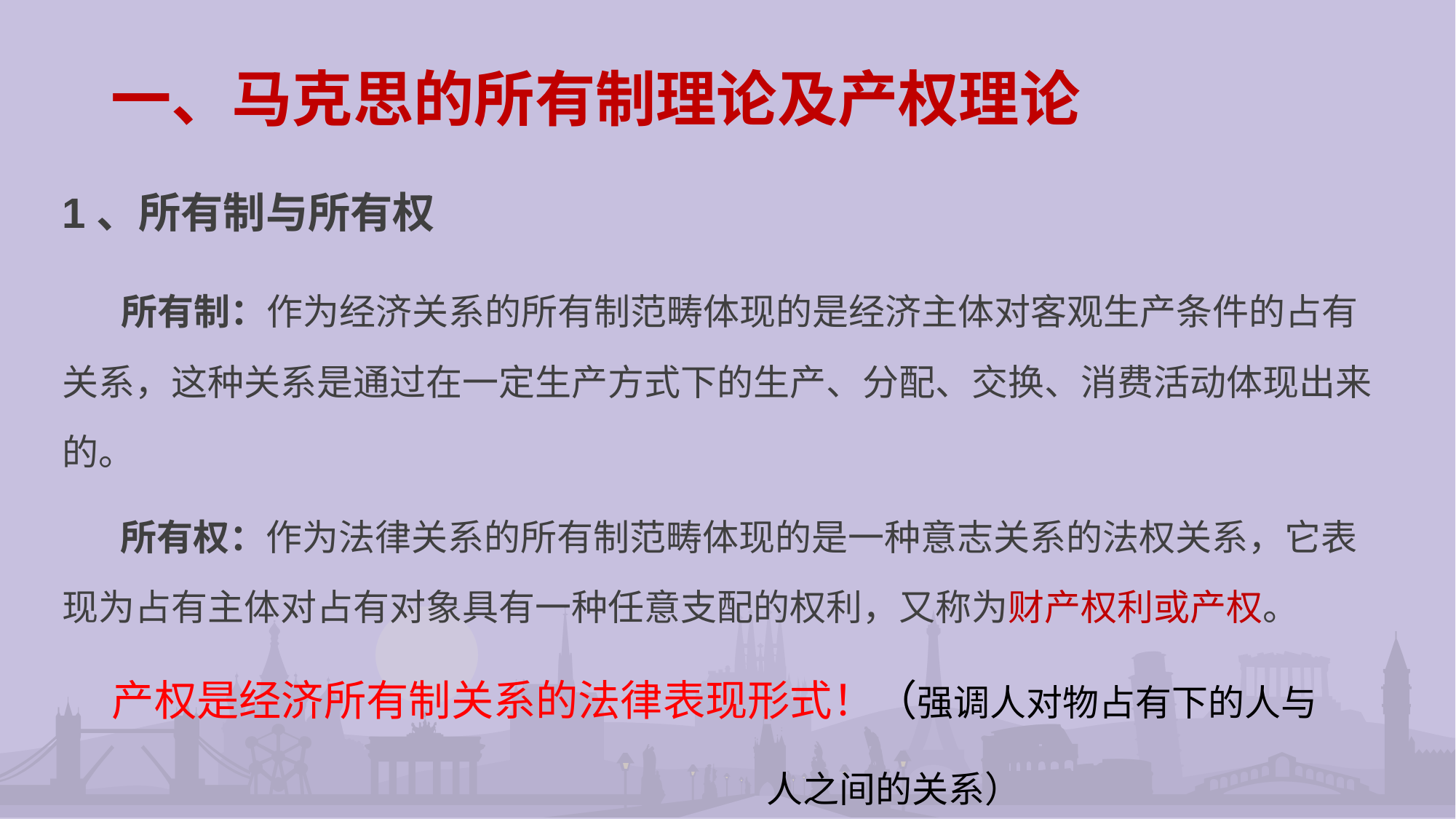

# 一、马克思的所有制理论及产权理论
1、所有制与所有权
     所有制：作为经济关系的所有制范畴体现的是经济主体对客观生产条件的占有关系，这种关系是通过在一定生产方式下的生产、分配、交换、消费活动体现出来的。
      所有权：作为法律关系的所有制范畴体现的是一种意志关系的法权关系，它表现为占有主体对占有对象具有一种任意支配的权利，又称为财产权利或产权。
     产权是经济所有制关系的法律表现形式！（强调人对物占有下的人与
                                                                                     人之间的关系）